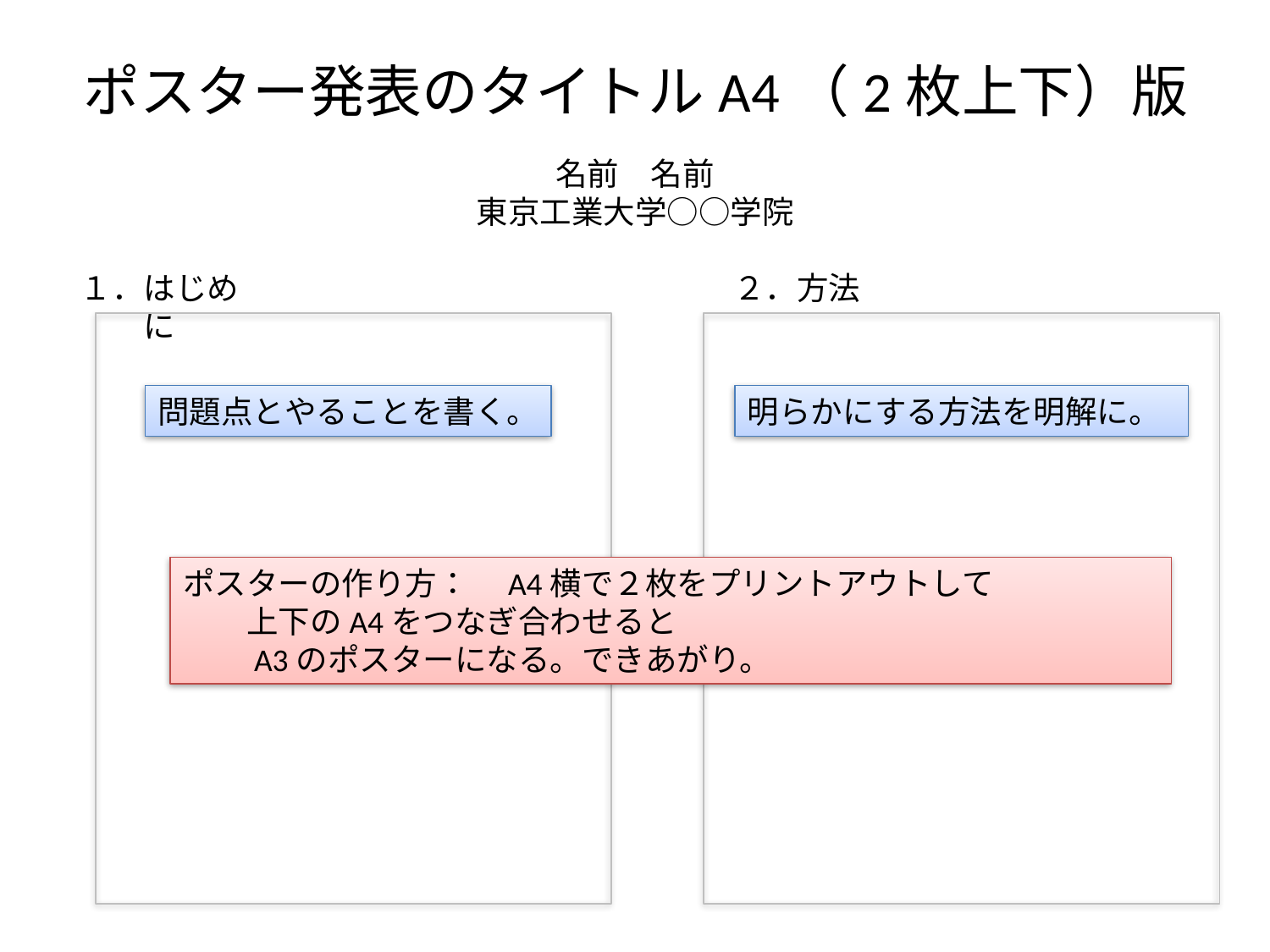

# ポスター発表のタイトルA4（2枚上下）版
名前　名前
東京工業大学○○学院
１．はじめに
２．方法

問題点とやることを書く。
明らかにする方法を明解に。
ポスターの作り方：　A4横で２枚をプリントアウトして
　　上下のA4をつなぎ合わせると
　　A3のポスターになる。できあがり。